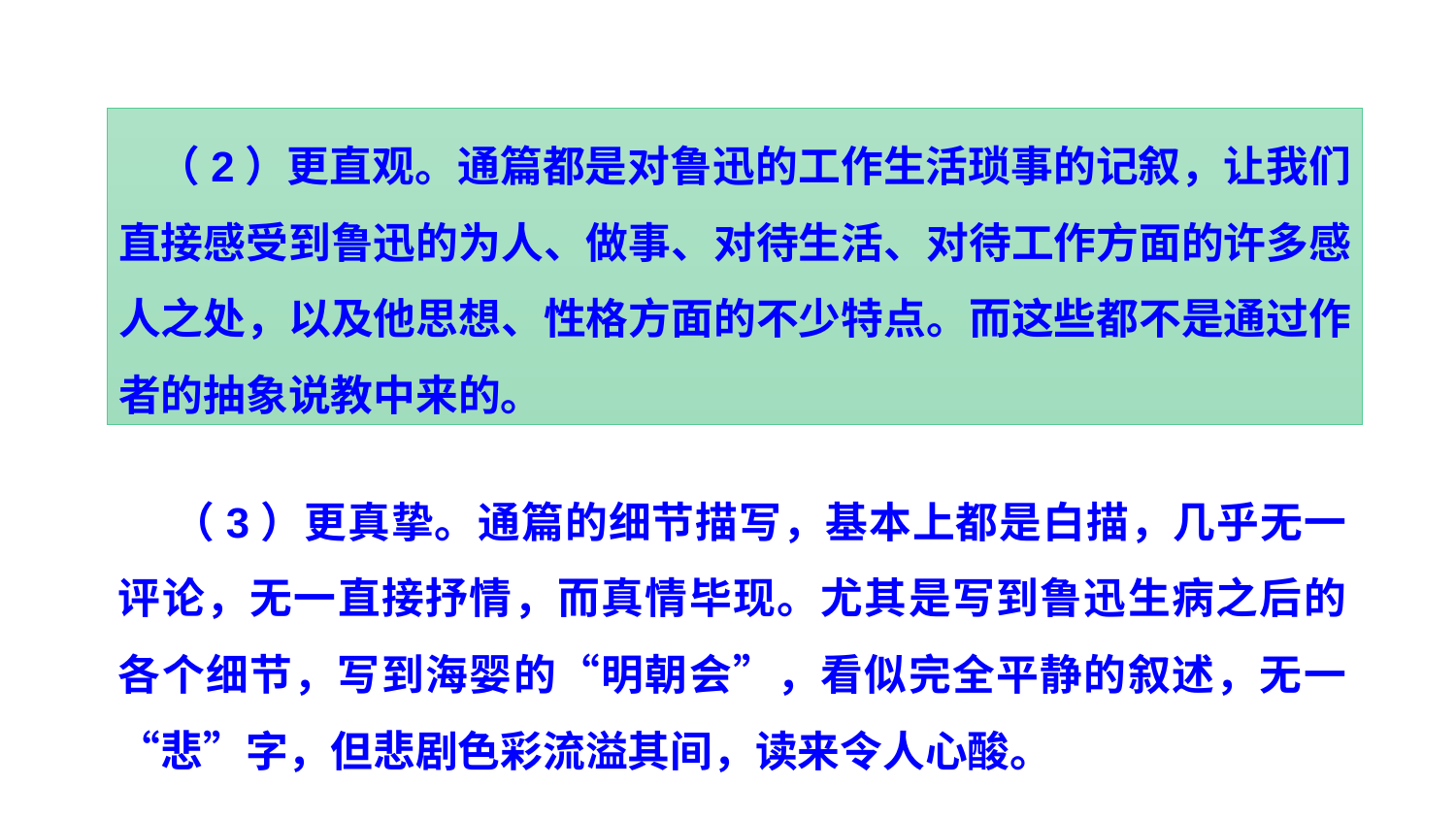

（2）更直观。通篇都是对鲁迅的工作生活琐事的记叙，让我们直接感受到鲁迅的为人、做事、对待生活、对待工作方面的许多感人之处，以及他思想、性格方面的不少特点。而这些都不是通过作者的抽象说教中来的。
    （3）更真挚。通篇的细节描写，基本上都是白描，几乎无一评论，无一直接抒情，而真情毕现。尤其是写到鲁迅生病之后的各个细节，写到海婴的“明朝会”，看似完全平静的叙述，无一“悲”字，但悲剧色彩流溢其间，读来令人心酸。